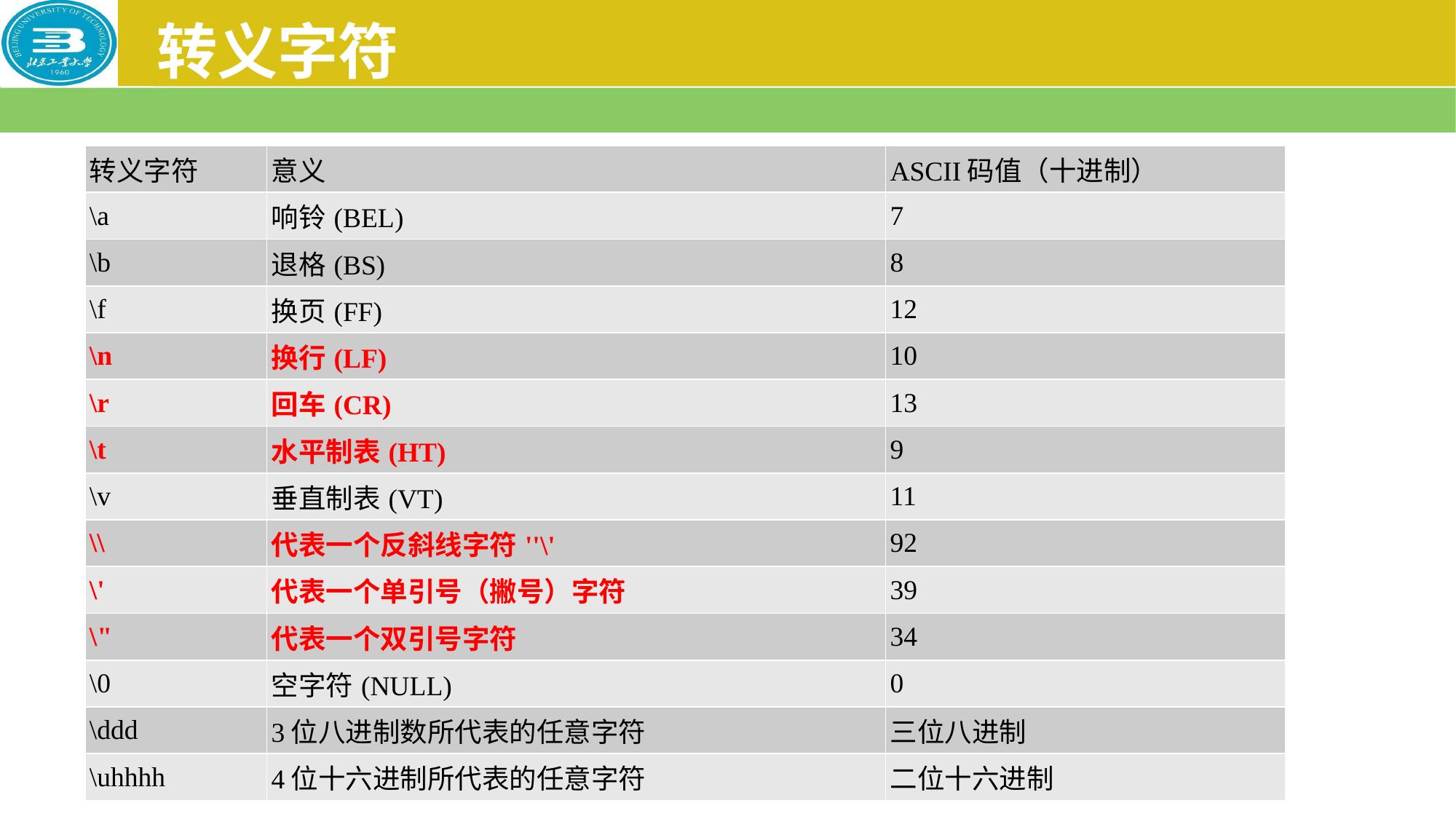

# 转义字符
| 转义字符 | 意义 | ASCII码值（十进制） |
| --- | --- | --- |
| \a | 响铃(BEL) | 7 |
| \b | 退格(BS) | 8 |
| \f | 换页(FF) | 12 |
| \n | 换行(LF) | 10 |
| \r | 回车(CR) | 13 |
| \t | 水平制表(HT) | 9 |
| \v | 垂直制表(VT) | 11 |
| \\ | 代表一个反斜线字符''\' | 92 |
| \' | 代表一个单引号（撇号）字符 | 39 |
| \" | 代表一个双引号字符 | 34 |
| \0 | 空字符(NULL) | 0 |
| \ddd | 3位八进制数所代表的任意字符 | 三位八进制 |
| \uhhhh | 4位十六进制所代表的任意字符 | 二位十六进制 |